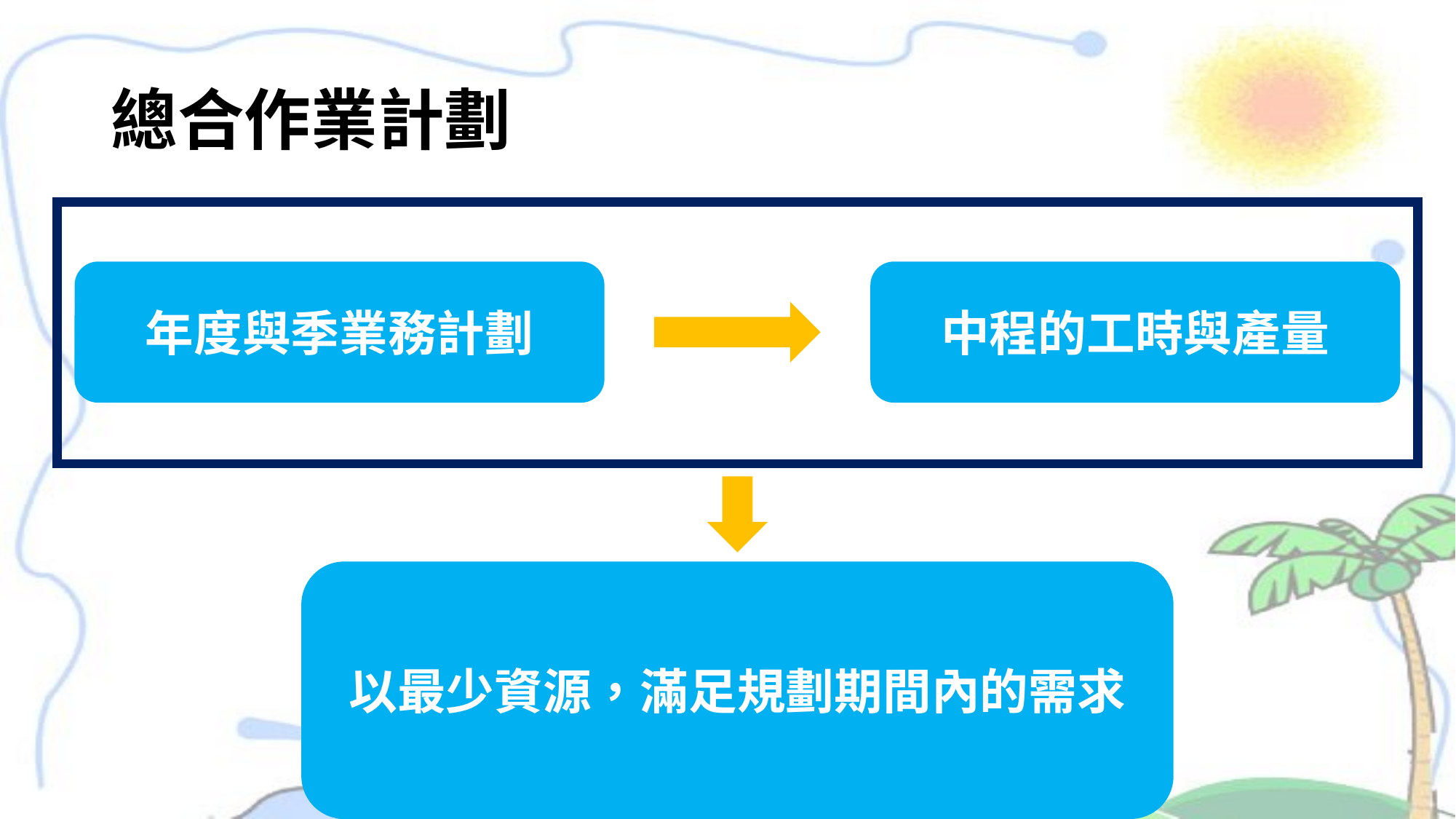

# 總合作業計劃

年度與季業務計劃
中程的工時與產量

以最少資源，滿足規劃期間內的需求